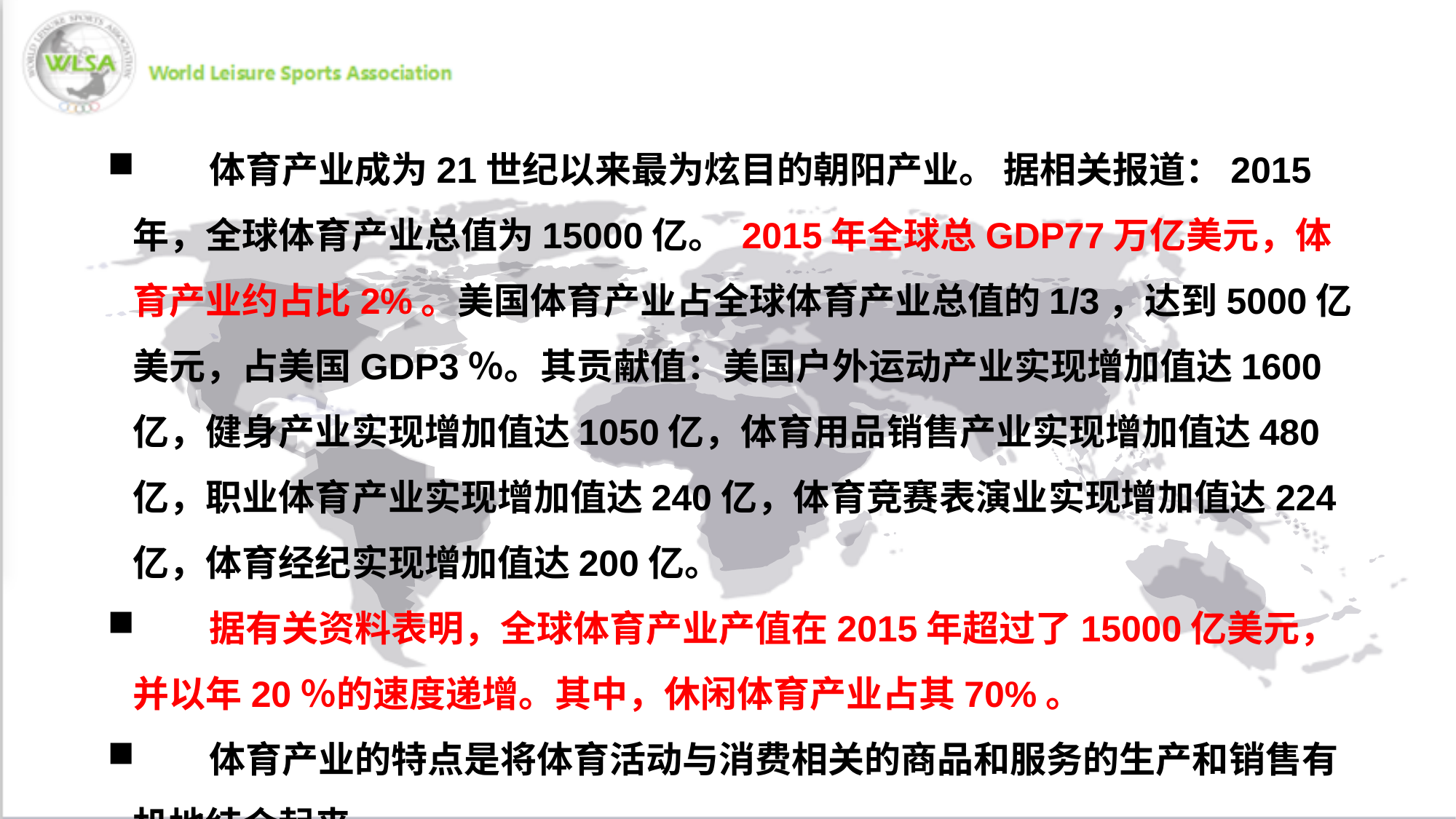

体育产业成为21世纪以来最为炫目的朝阳产业。 据相关报道：2015年，全球体育产业总值为15000亿。 2015年全球总GDP77万亿美元，体育产业约占比2%。美国体育产业占全球体育产业总值的1/3，达到5000亿美元，占美国GDP3％。其贡献值：美国户外运动产业实现增加值达1600亿，健身产业实现增加值达1050亿，体育用品销售产业实现增加值达480亿，职业体育产业实现增加值达240亿，体育竞赛表演业实现增加值达224亿，体育经纪实现增加值达200亿。
        据有关资料表明，全球体育产业产值在2015年超过了15000亿美元，并以年20％的速度递增。其中，休闲体育产业占其70%。
        体育产业的特点是将体育活动与消费相关的商品和服务的生产和销售有机地结合起来。